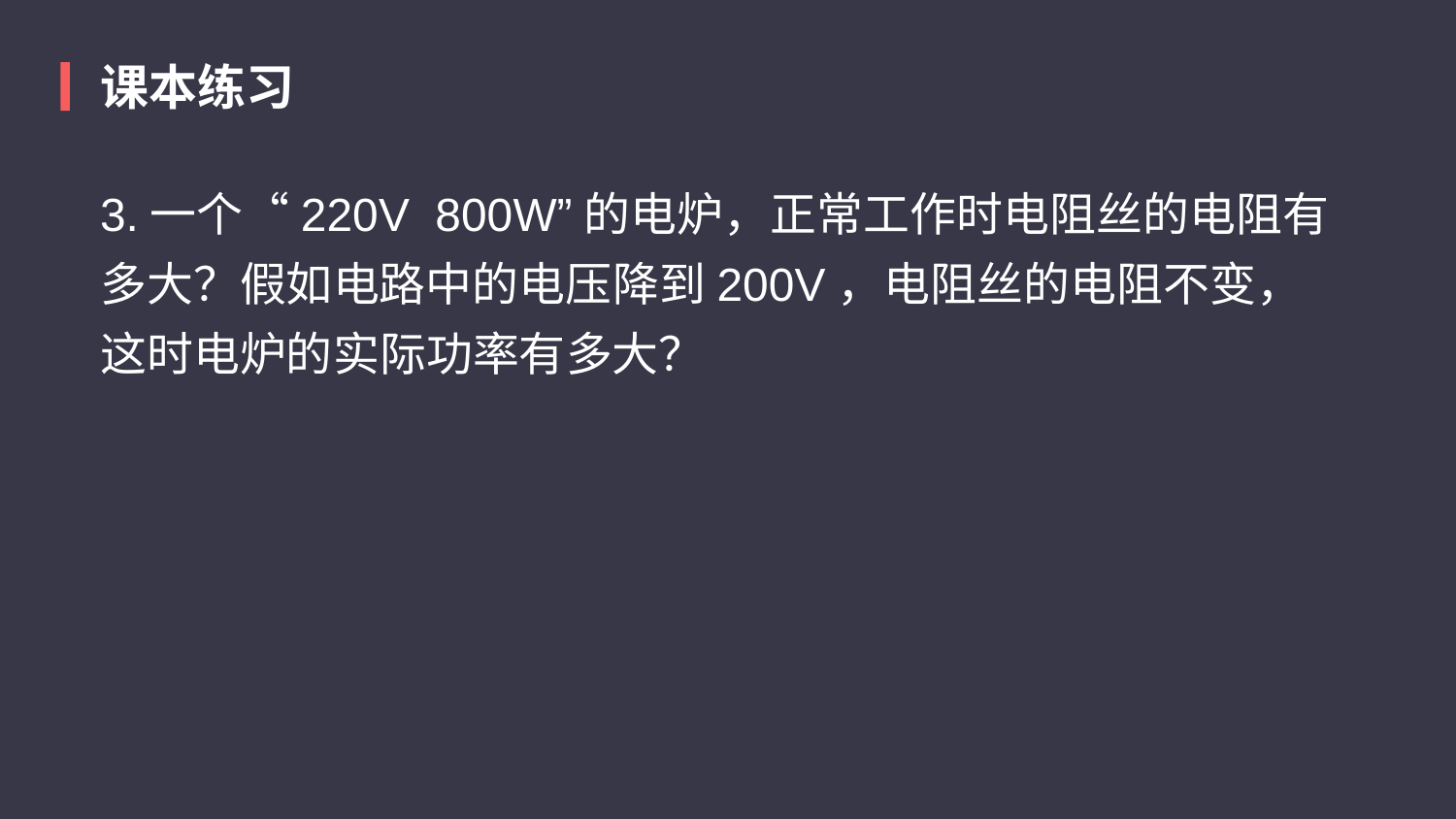

课本练习

3.一个“220V  800W”的电炉，正常工作时电阻丝的电阻有多大？假如电路中的电压降到200V，电阻丝的电阻不变，这时电炉的实际功率有多大？